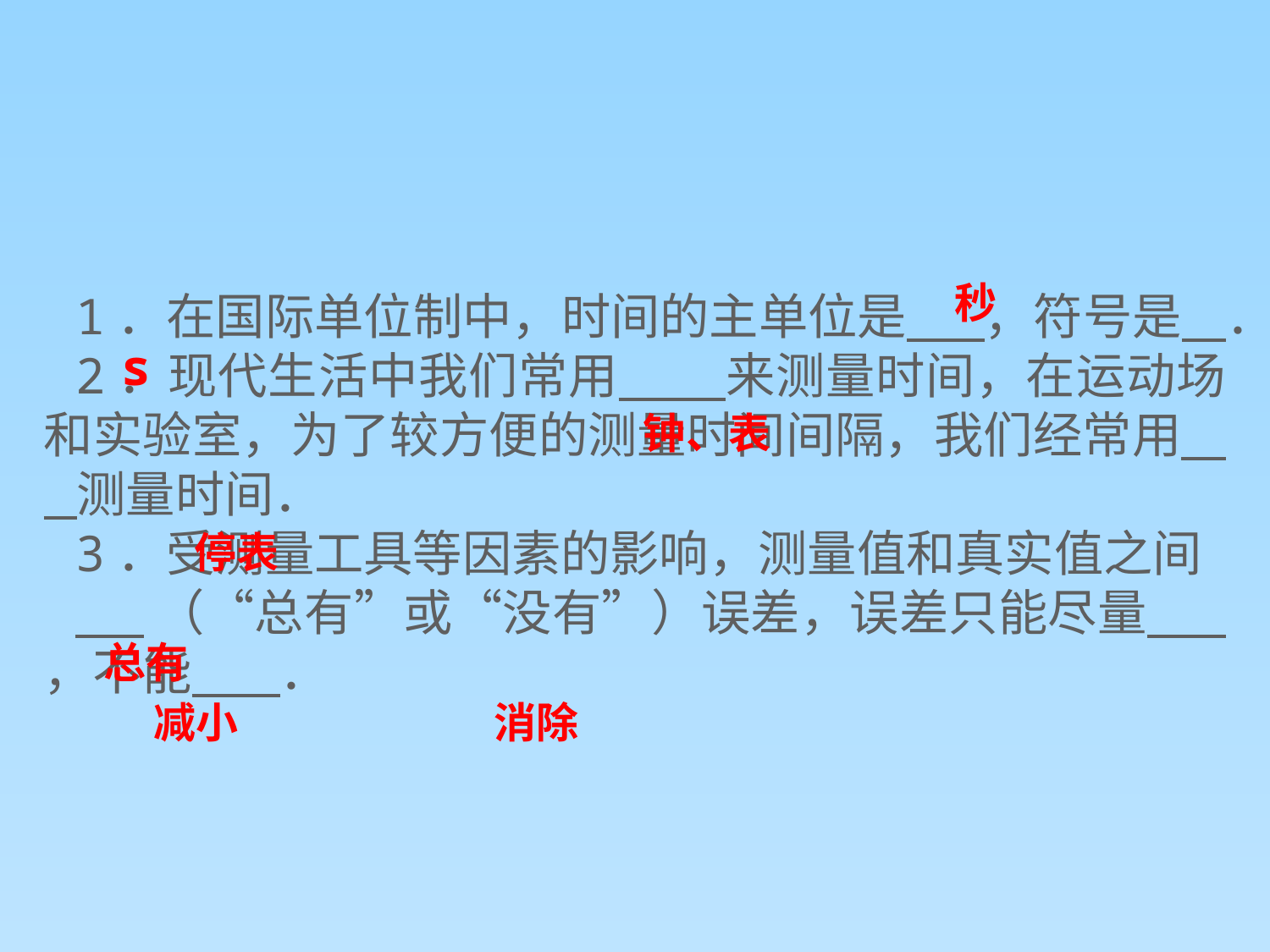

1．在国际单位制中，时间的主单位是       ，符号是    ．
2．现代生活中我们常用         来测量时间，在运动场和实验室，为了较方便的测量时间间隔，我们经常用        测量时间．
3．受测量工具等因素的影响，测量值和真实值之间
      （“总有”或“没有”）误差，误差只能尽量        ，不能        ．
秒
s
钟、表
停表
总有
减小
消除